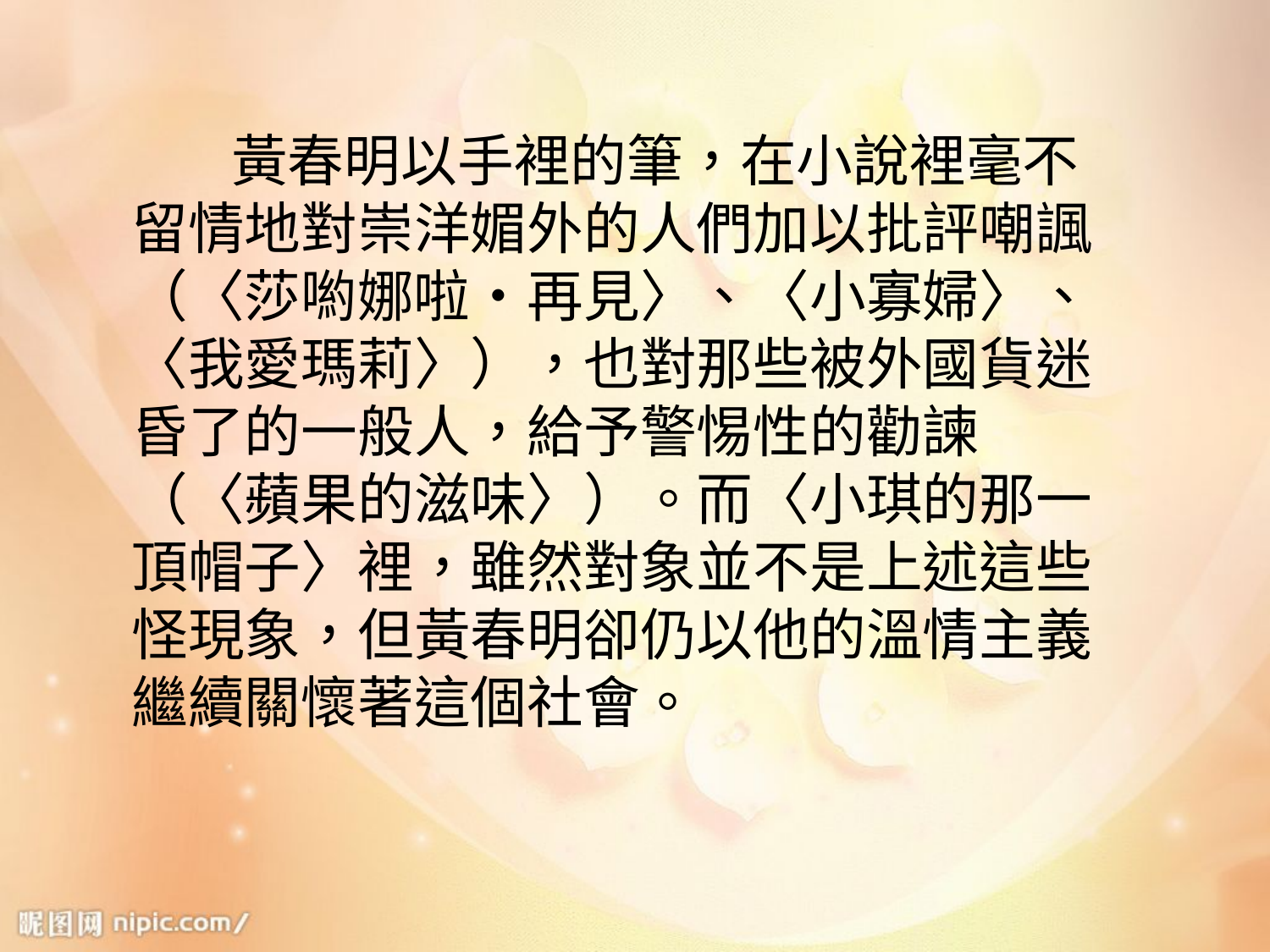

黃春明以手裡的筆，在小說裡毫不留情地對崇洋媚外的人們加以批評嘲諷（〈莎喲娜啦‧再見〉、〈小寡婦〉、〈我愛瑪莉〉），也對那些被外國貨迷昏了的一般人，給予警惕性的勸諫（〈蘋果的滋味〉）。而〈小琪的那一頂帽子〉裡，雖然對象並不是上述這些怪現象，但黃春明卻仍以他的溫情主義繼續關懷著這個社會。